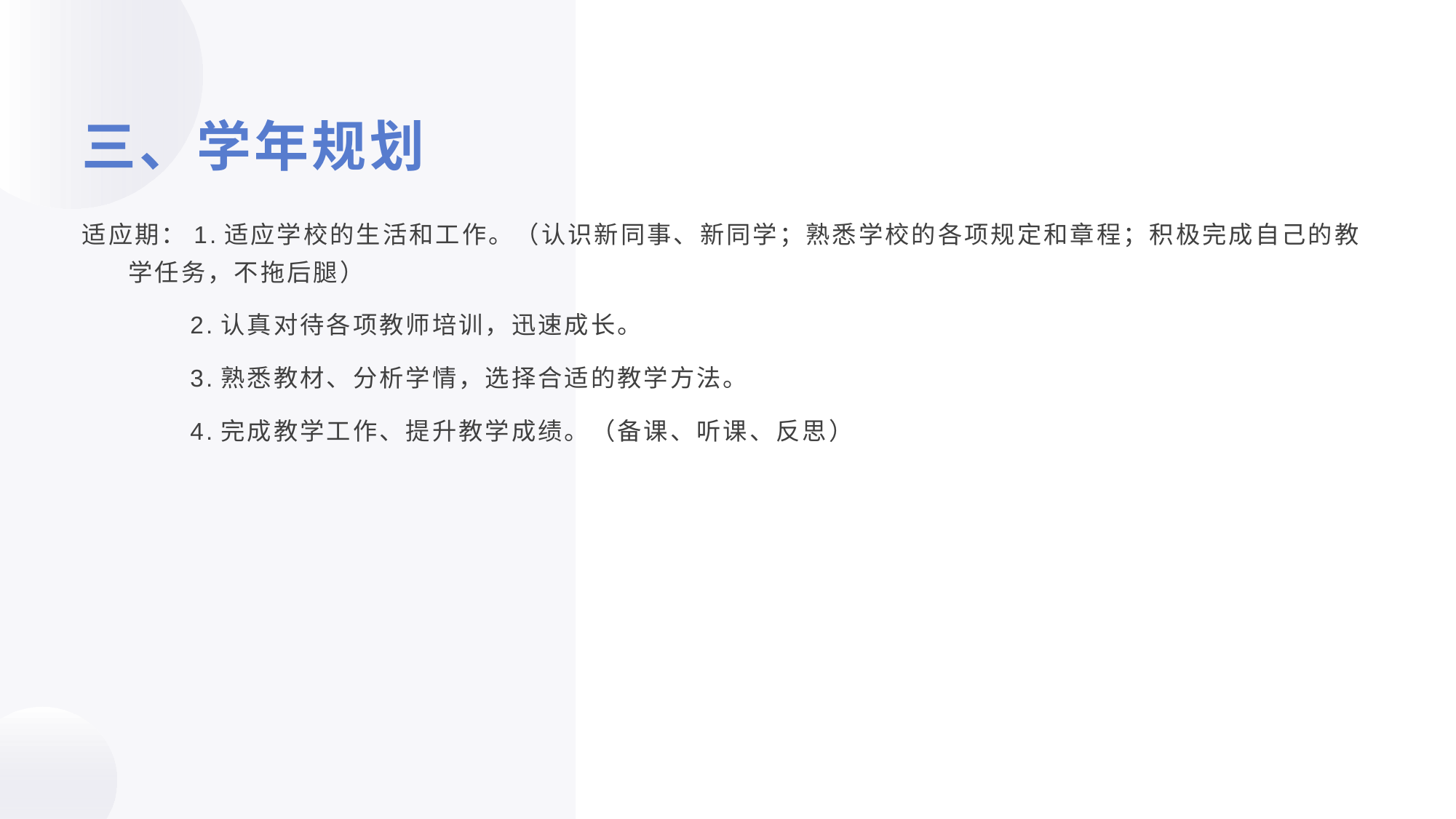

# 三、学年规划
适应期：1.适应学校的生活和工作。（认识新同事、新同学；熟悉学校的各项规定和章程；积极完成自己的教        学任务，不拖后腿）
            2.认真对待各项教师培训，迅速成长。
            3.熟悉教材、分析学情，选择合适的教学方法。
            4.完成教学工作、提升教学成绩。（备课、听课、反思）